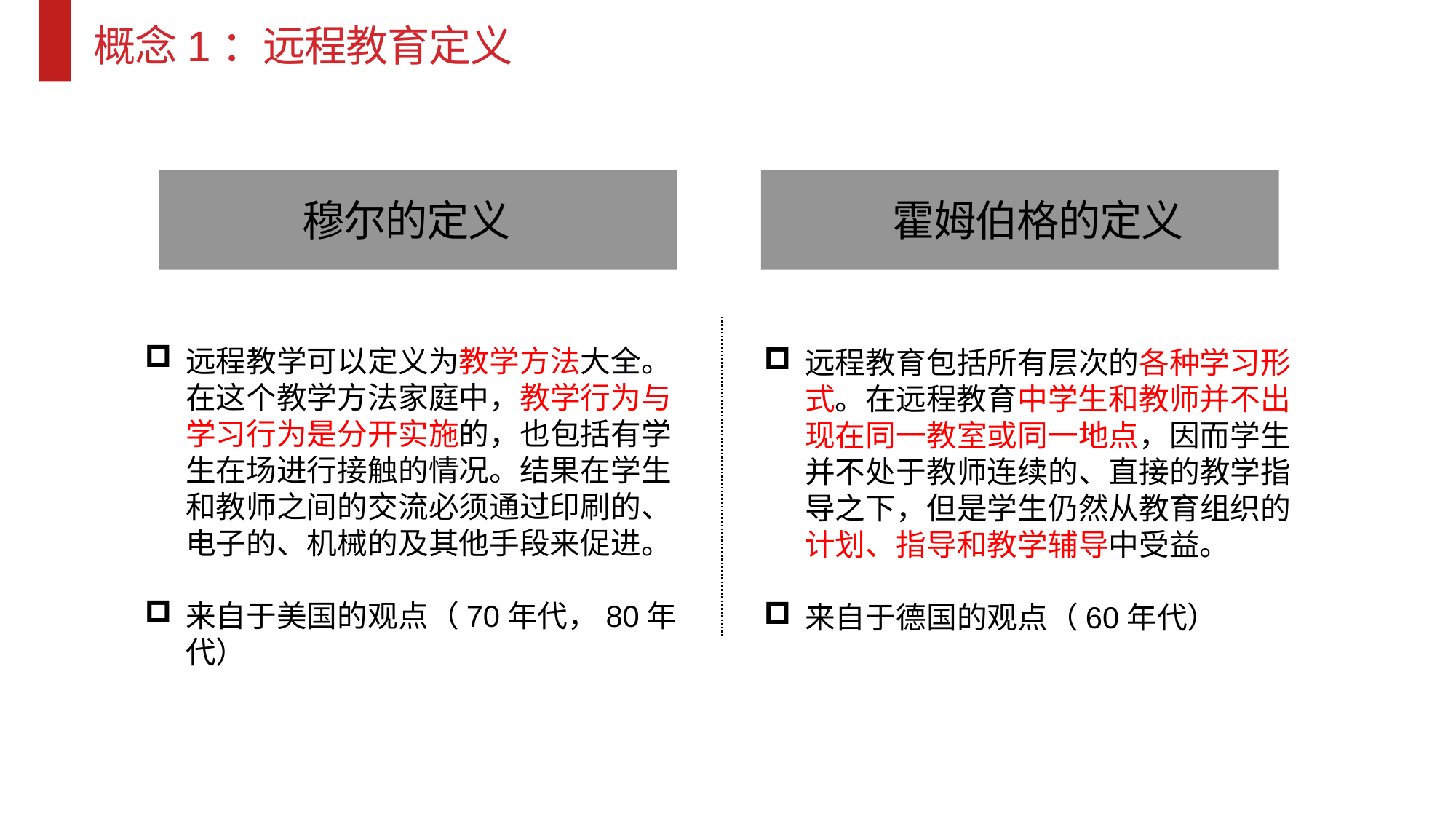

概念1：远程教育定义

霍姆伯格的定义
穆尔的定义
远程教学可以定义为教学方法大全。在这个教学方法家庭中，教学行为与学习行为是分开实施的，也包括有学生在场进行接触的情况。结果在学生和教师之间的交流必须通过印刷的、电子的、机械的及其他手段来促进。

来自于美国的观点（70年代，80年代）
远程教育包括所有层次的各种学习形式。在远程教育中学生和教师并不出现在同一教室或同一地点，因而学生并不处于教师连续的、直接的教学指导之下，但是学生仍然从教育组织的计划、指导和教学辅导中受益。

来自于德国的观点（60年代）